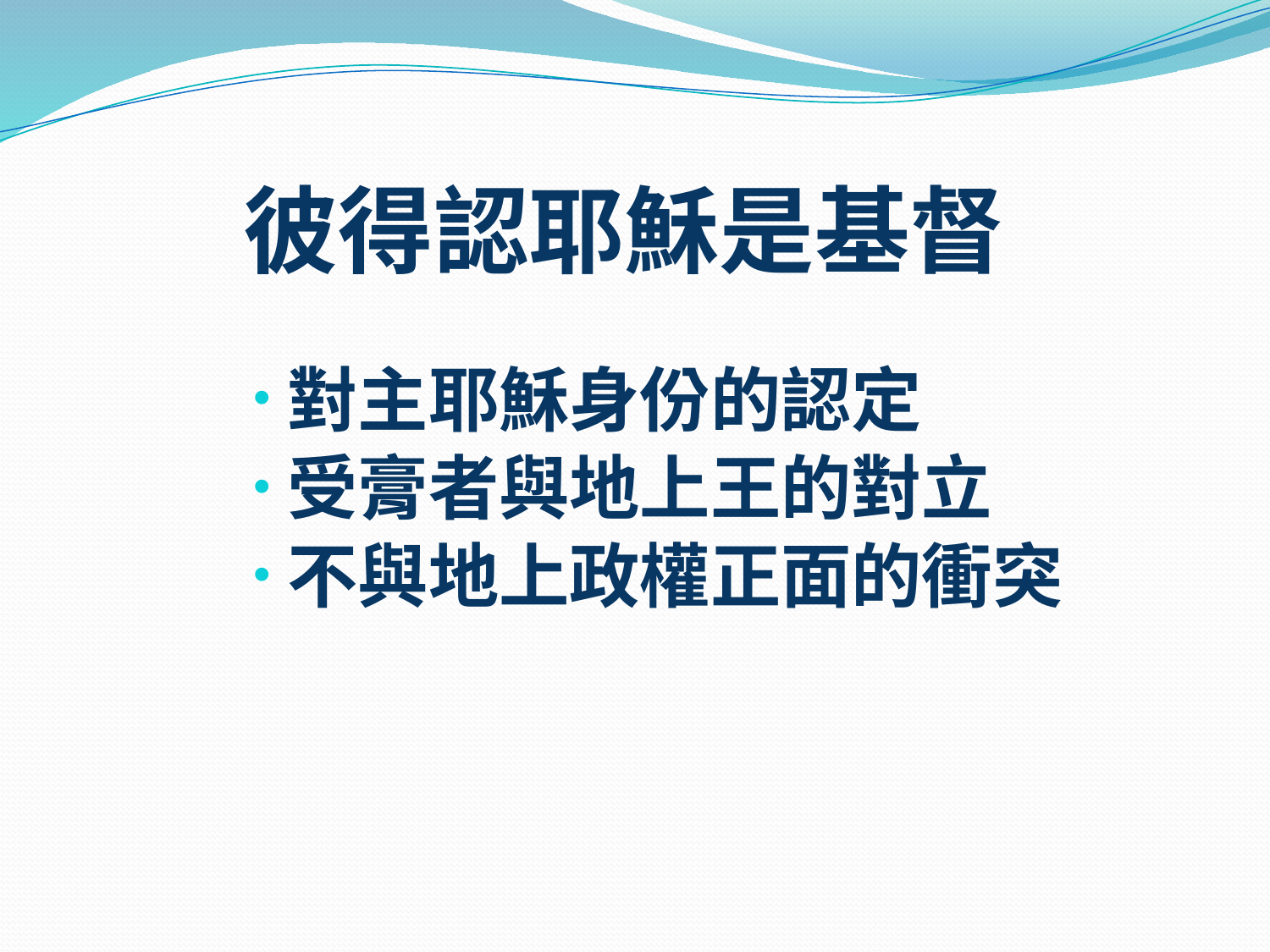

# 彼得認耶穌是基督
對主耶穌身份的認定
受膏者與地上王的對立
不與地上政權正面的衝突